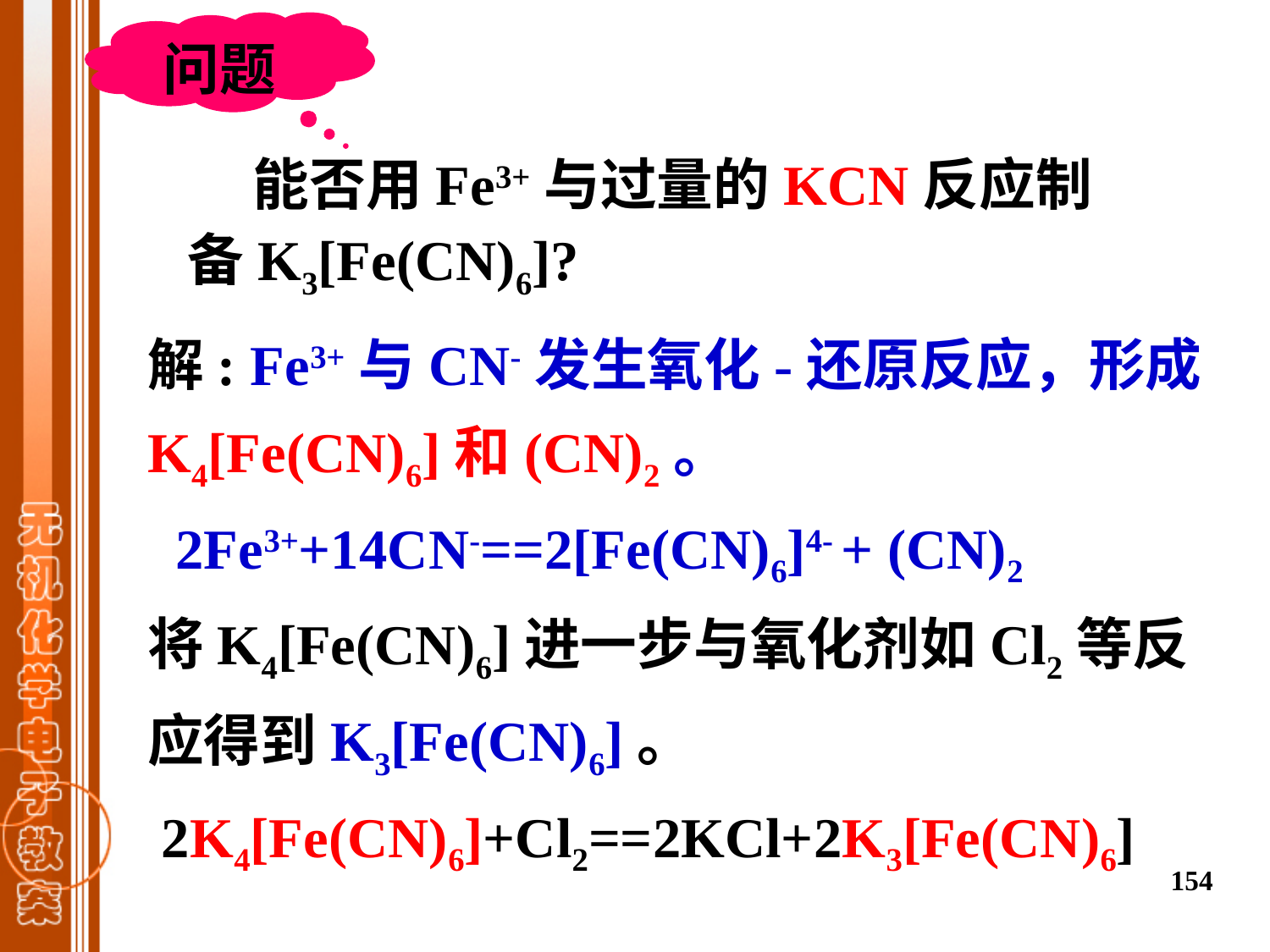

问题
    能否用Fe3+与过量的KCN反应制备K3[Fe(CN)6]?
解: Fe3+与CN-发生氧化-还原反应，形成K4[Fe(CN)6]和(CN)2。
  2Fe3++14CN-==2[Fe(CN)6]4- + (CN)2
将K4[Fe(CN)6]进一步与氧化剂如Cl2等反应得到K3[Fe(CN)6]。
 2K4[Fe(CN)6]+Cl2==2KCl+2K3[Fe(CN)6]
154